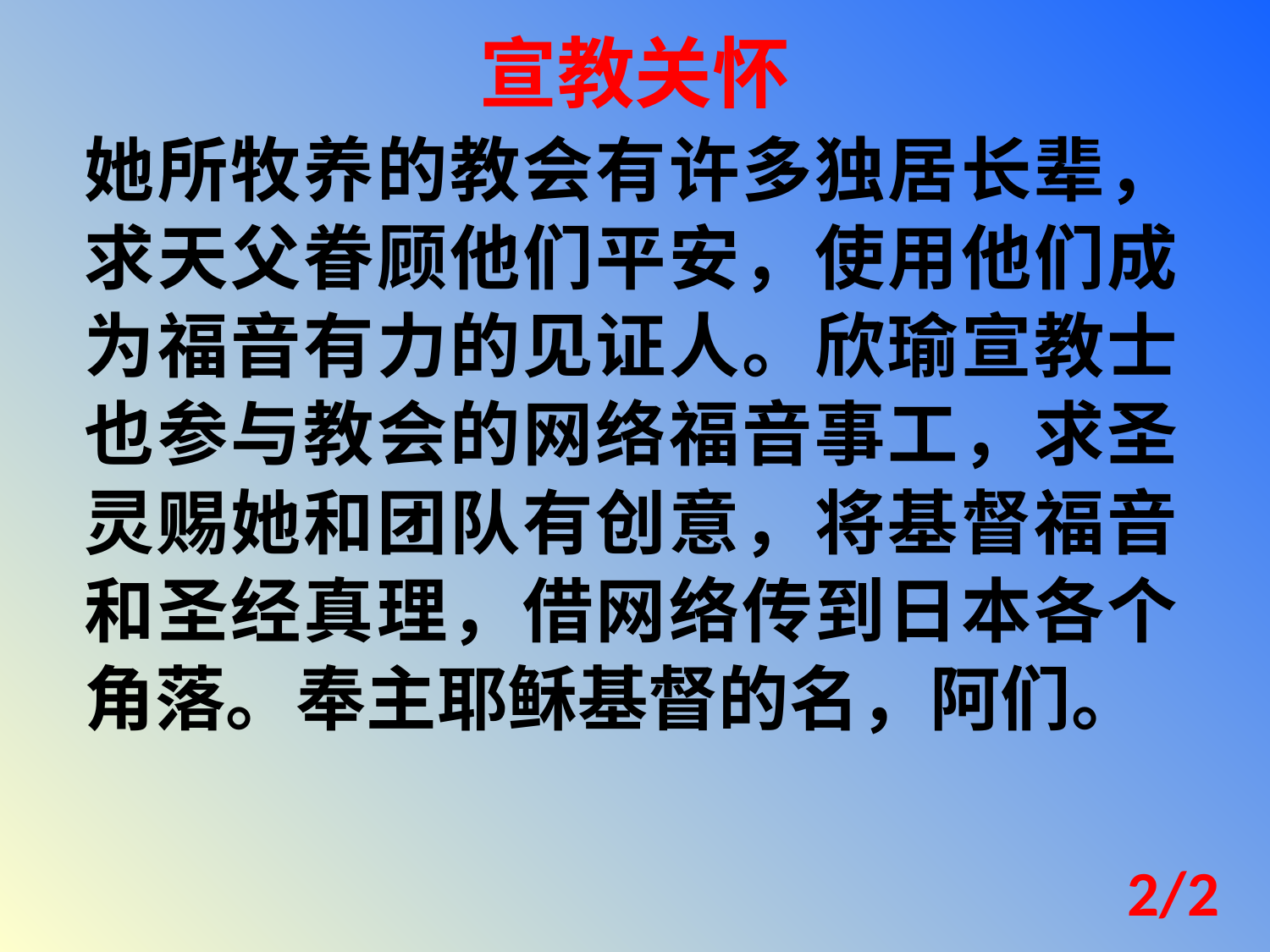

宣教关怀
她所牧养的教会有许多独居长辈，求天父眷顾他们平安，使用他们成为福音有力的见证人。欣瑜宣教士也参与教会的网络福音事工，求圣灵赐她和团队有创意，将基督福音和圣经真理，借网络传到日本各个角落。奉主耶稣基督的名，阿们。
2/2